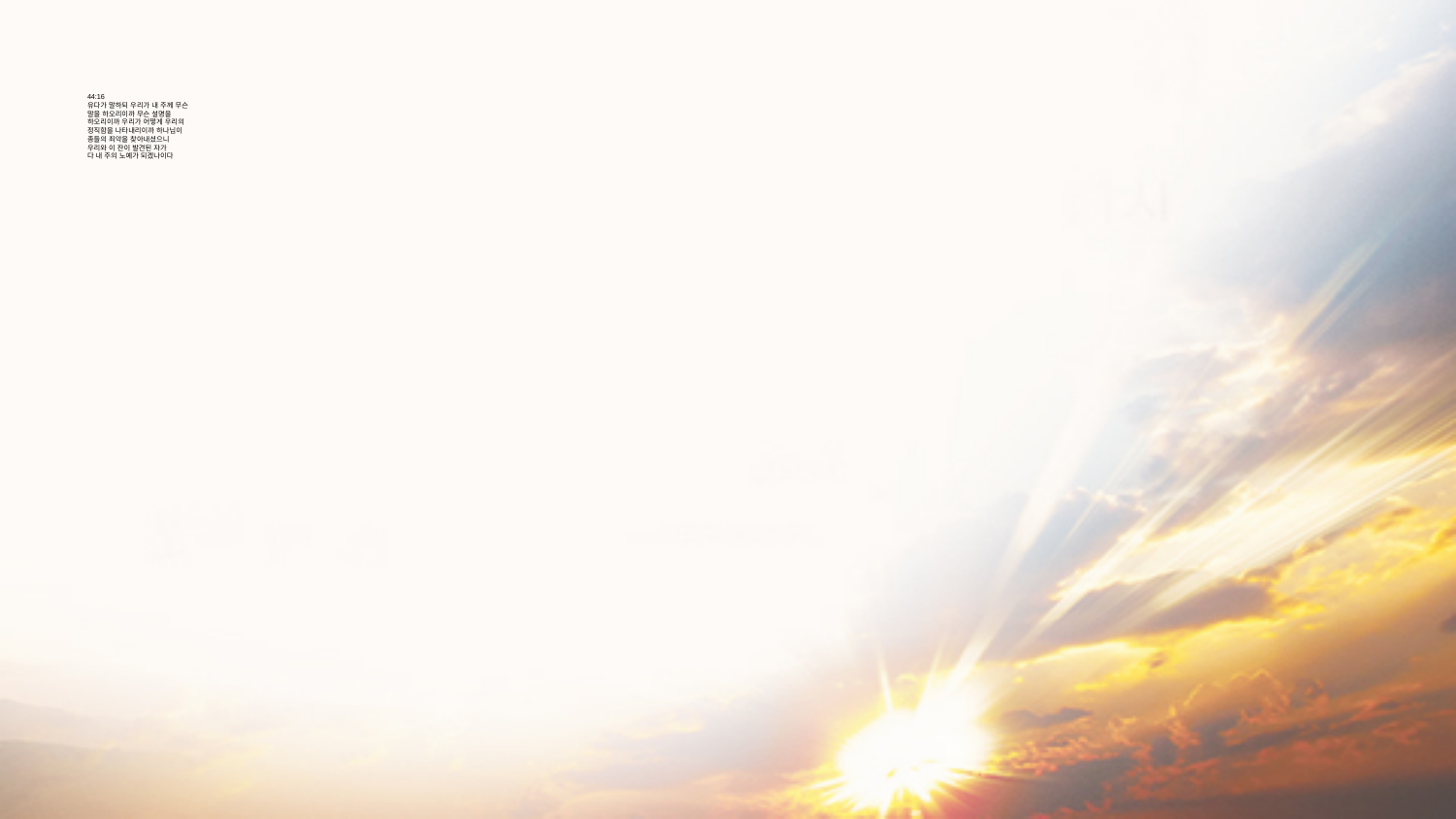

# 44:16 유다가 말하되 우리가 내 주께 무슨 말을 하오리이까 무슨 설명을 하오리이까 우리가 어떻게 우리의 정직함을 나타내리이까 하나님이 종들의 죄악을 찾아내셨으니 우리와 이 잔이 발견된 자가 다 내 주의 노예가 되겠나이다